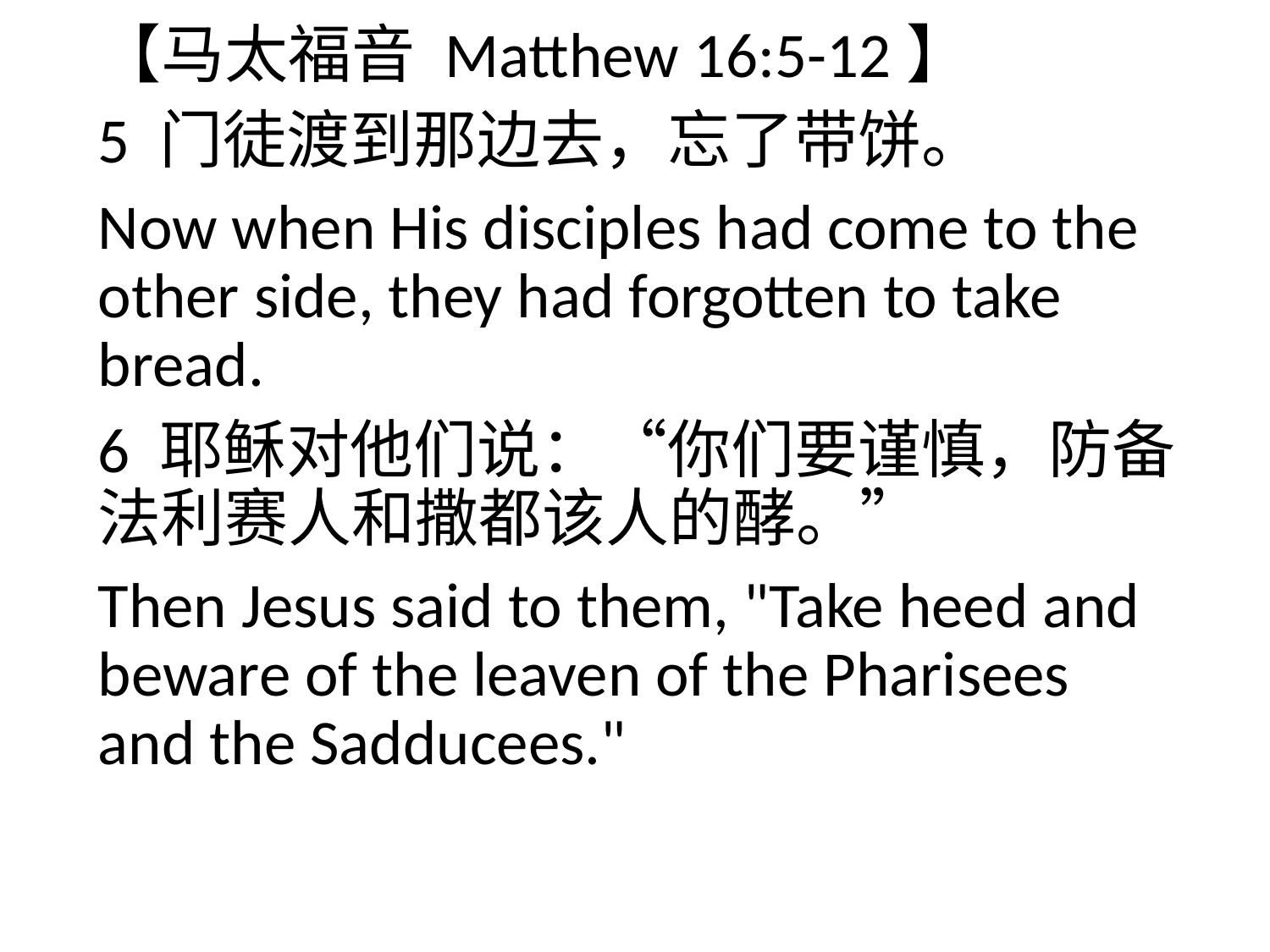

【马太福音 Matthew 16:5-12】
5 门徒渡到那边去，忘了带饼。
Now when His disciples had come to the other side, they had forgotten to take bread.
6 耶稣对他们说：“你们要谨慎，防备法利赛人和撒都该人的酵。”
Then Jesus said to them, "Take heed and beware of the leaven of the Pharisees and the Sadducees."